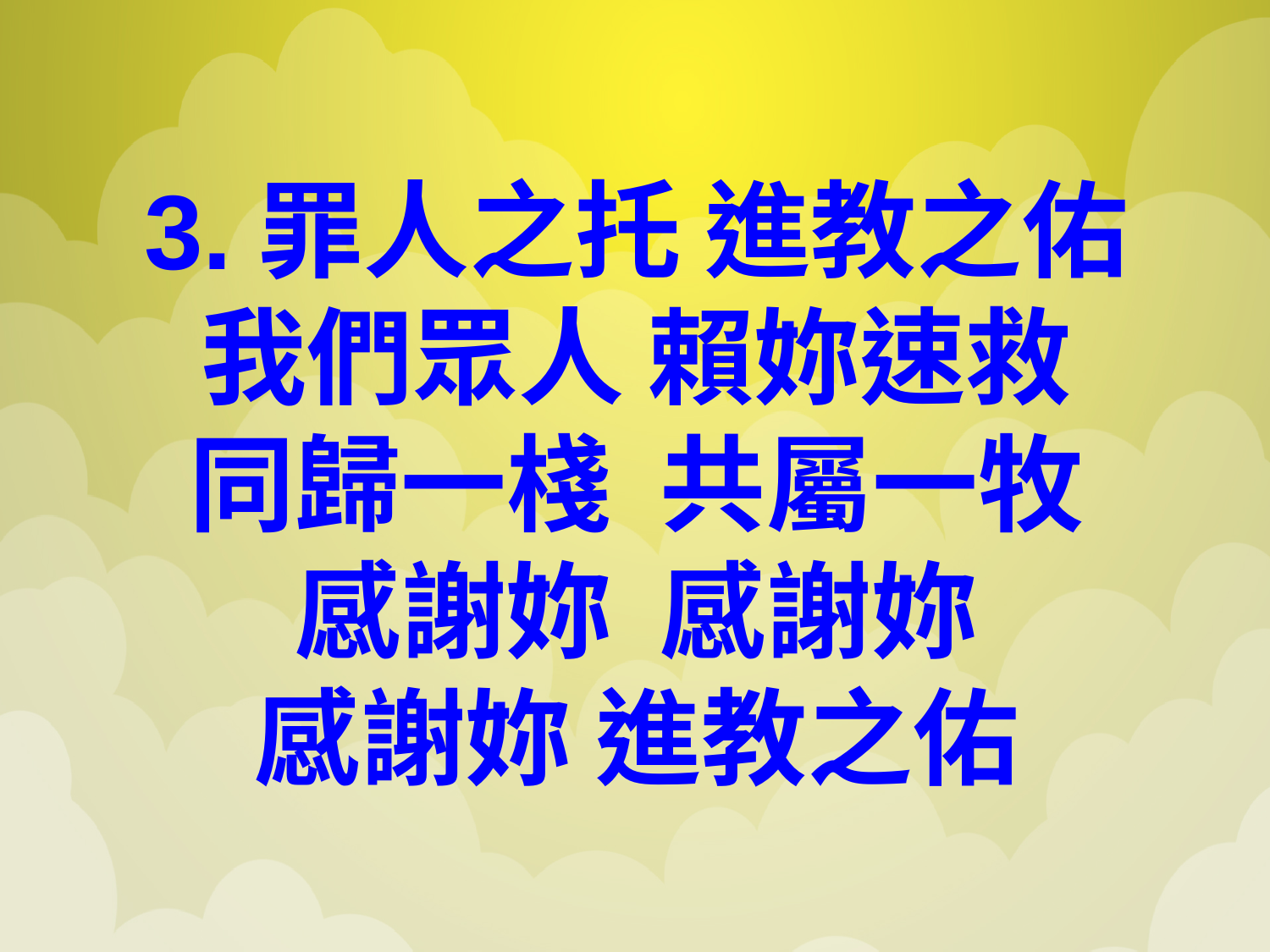

3.罪人之托 進教之佑
我們眾人 賴妳速救
同歸一棧  共屬一牧
感謝妳  感謝妳
感謝妳 進教之佑